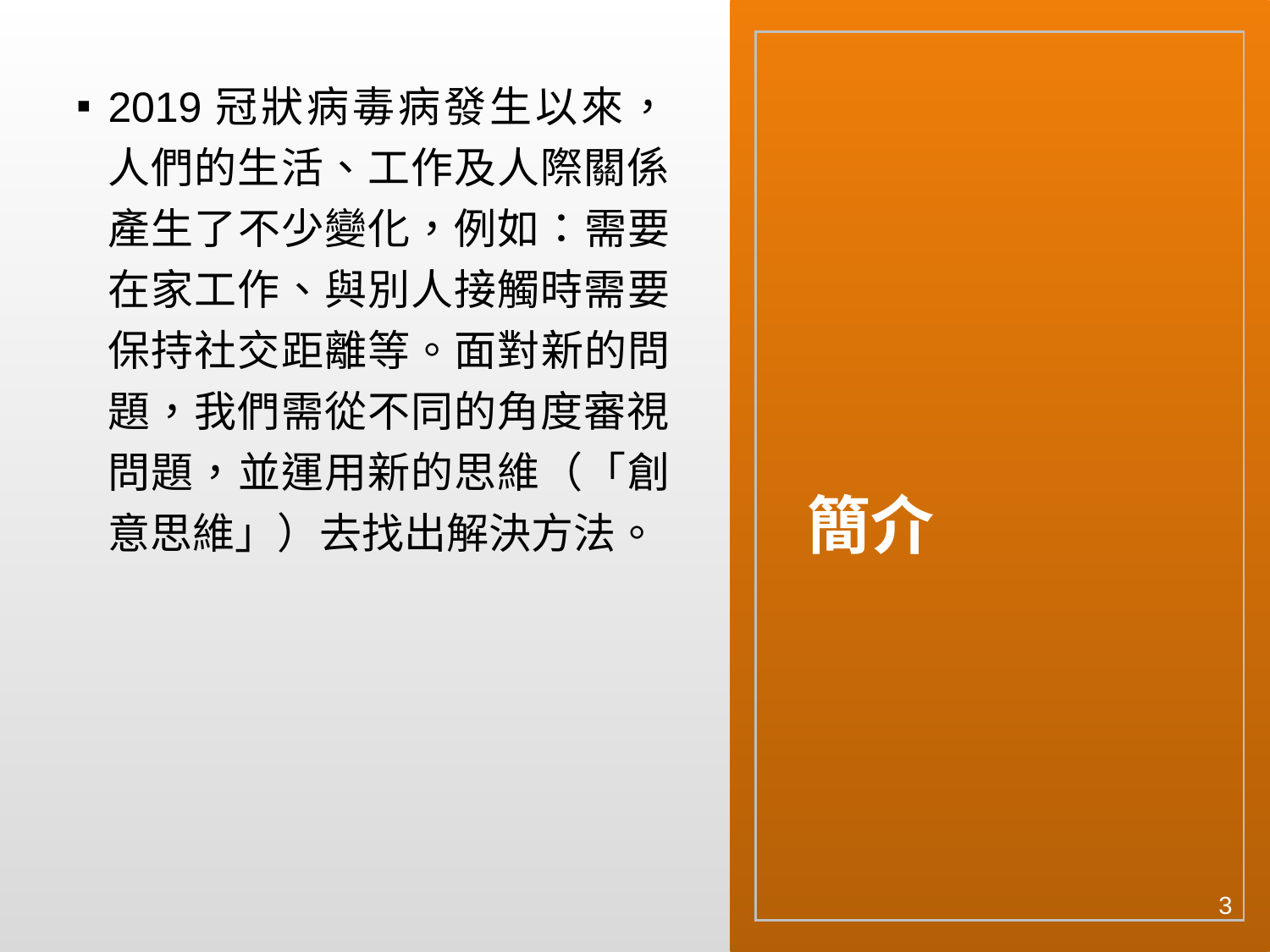

2019冠狀病毒病發生以來，人們的生活、工作及人際關係產生了不少變化，例如：需要在家工作、與別人接觸時需要保持社交距離等。面對新的問題，我們需從不同的角度審視問題，並運用新的思維（「創意思維」）去找出解決方法。
# 簡介

3